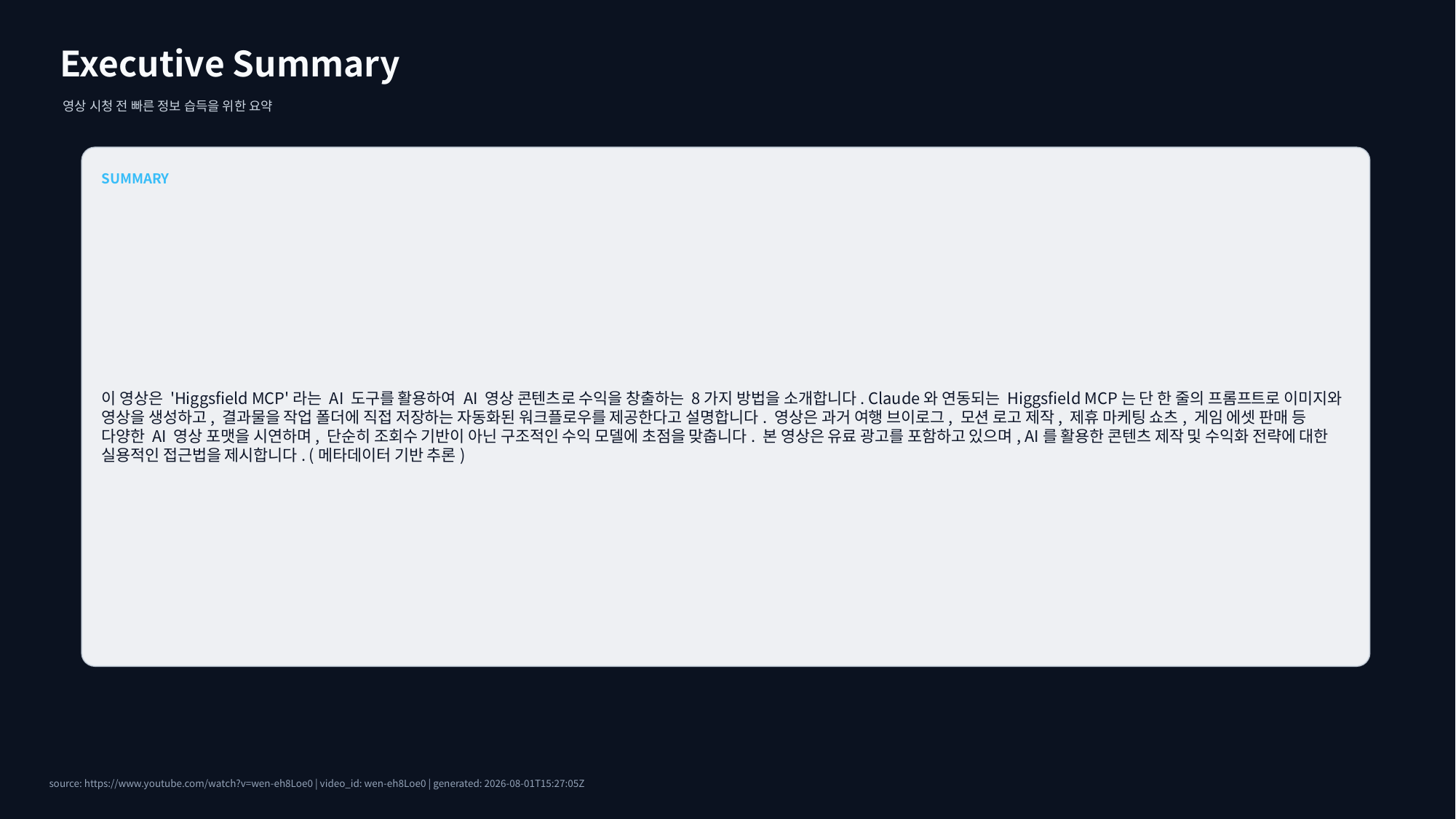

Executive Summary
영상 시청 전 빠른 정보 습득을 위한 요약

SUMMARY
이 영상은 'Higgsfield MCP'라는 AI 도구를 활용하여 AI 영상 콘텐츠로 수익을 창출하는 8가지 방법을 소개합니다. Claude와 연동되는 Higgsfield MCP는 단 한 줄의 프롬프트로 이미지와 영상을 생성하고, 결과물을 작업 폴더에 직접 저장하는 자동화된 워크플로우를 제공한다고 설명합니다. 영상은 과거 여행 브이로그, 모션 로고 제작, 제휴 마케팅 쇼츠, 게임 에셋 판매 등 다양한 AI 영상 포맷을 시연하며, 단순히 조회수 기반이 아닌 구조적인 수익 모델에 초점을 맞춥니다. 본 영상은 유료 광고를 포함하고 있으며, AI를 활용한 콘텐츠 제작 및 수익화 전략에 대한 실용적인 접근법을 제시합니다. (메타데이터 기반 추론)
source: https://www.youtube.com/watch?v=wen-eh8Loe0 | video_id: wen-eh8Loe0 | generated: 2026-08-01T15:27:05Z